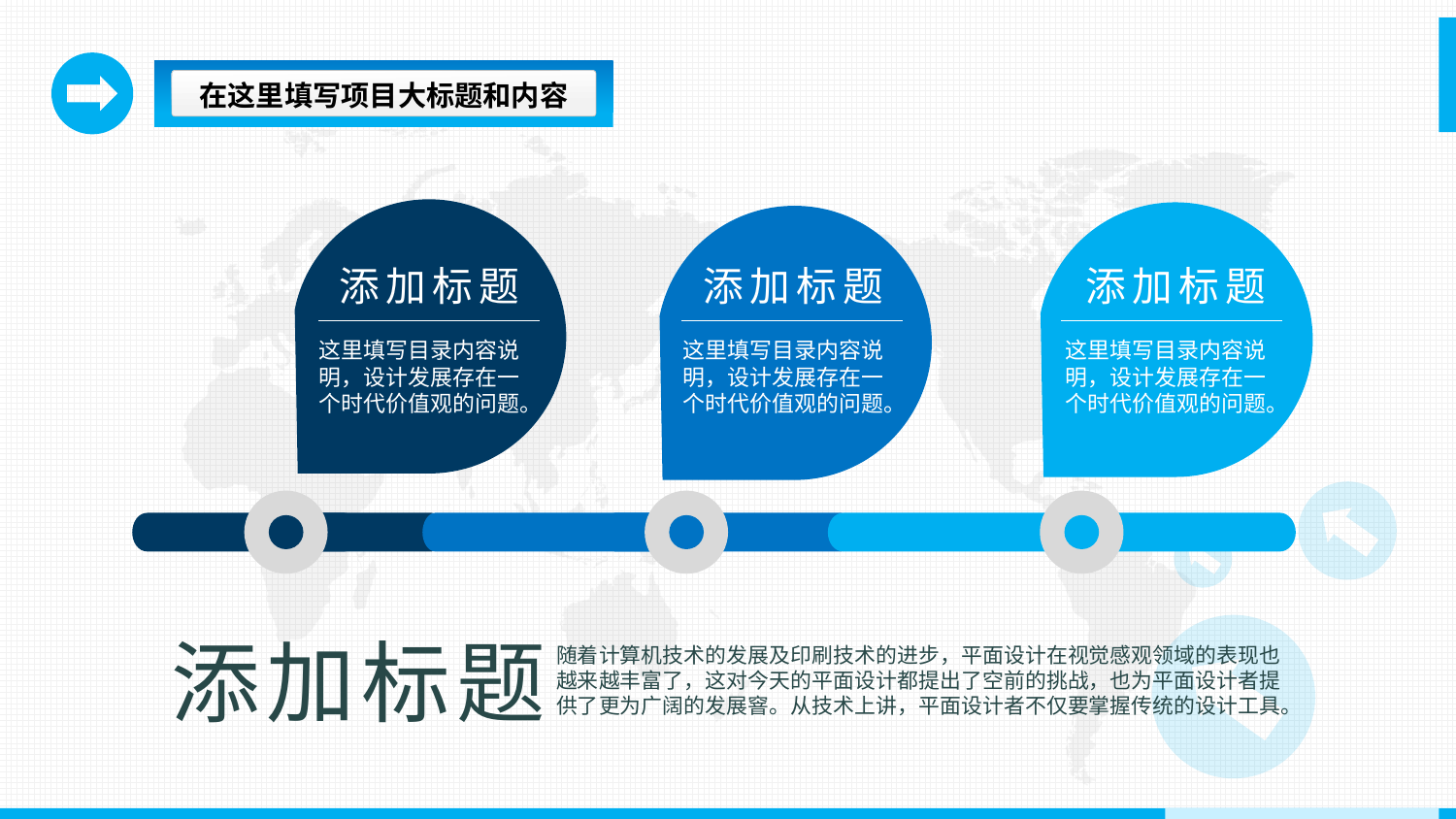

在这里填写项目大标题和内容

添加标题
这里填写目录内容说明，设计发展存在一个时代价值观的问题。

添加标题
这里填写目录内容说明，设计发展存在一个时代价值观的问题。

添加标题
这里填写目录内容说明，设计发展存在一个时代价值观的问题。

添加标题
随着计算机技术的发展及印刷技术的进步，平面设计在视觉感观领域的表现也越来越丰富了，这对今天的平面设计都提出了空前的挑战，也为平面设计者提供了更为广阔的发展窨。从技术上讲，平面设计者不仅要掌握传统的设计工具。